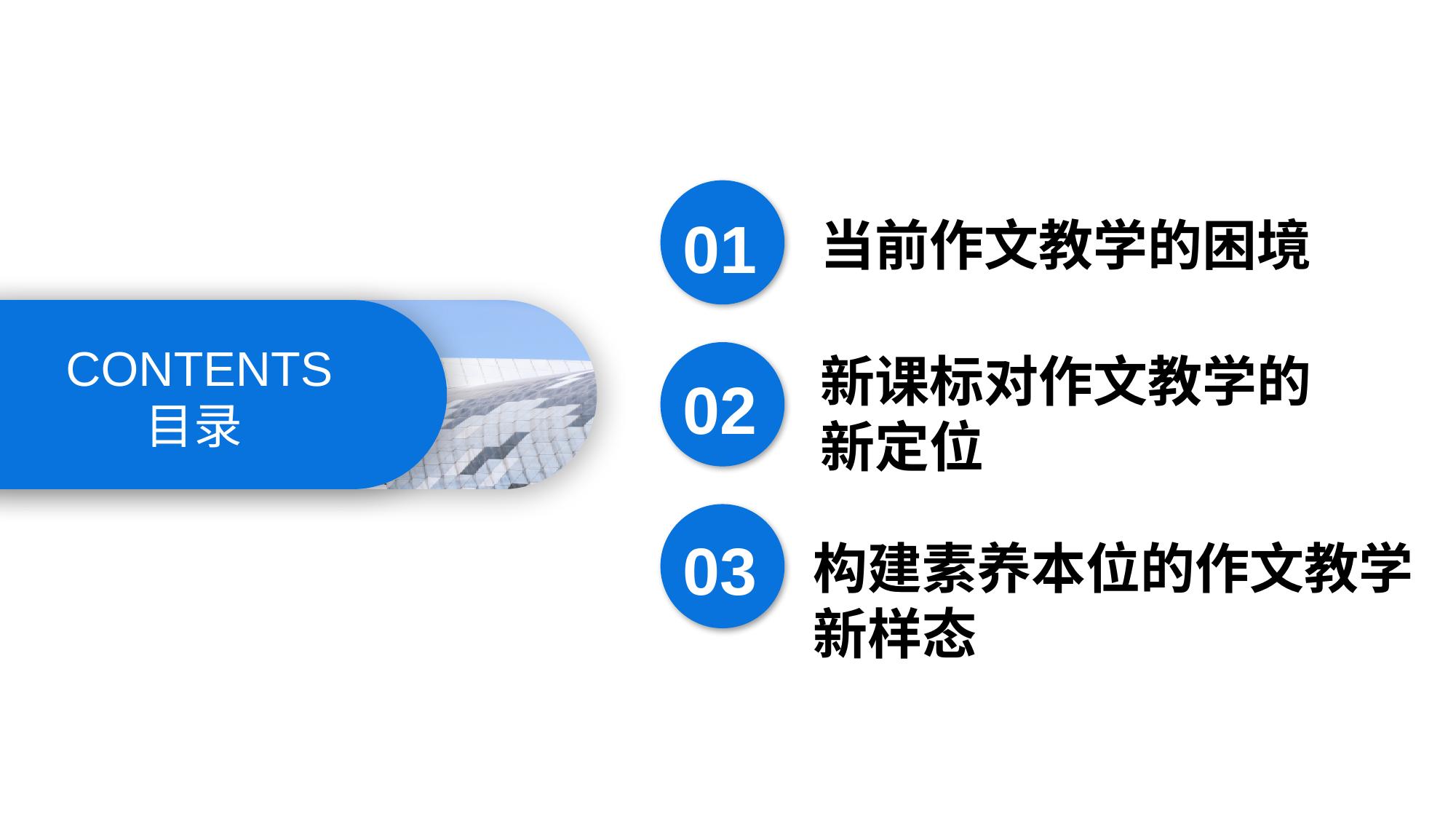

当前作文教学的困境
01

CONTENTS
目录
新课标对作文教学的新定位

02

03
构建素养本位的作文教学
新样态